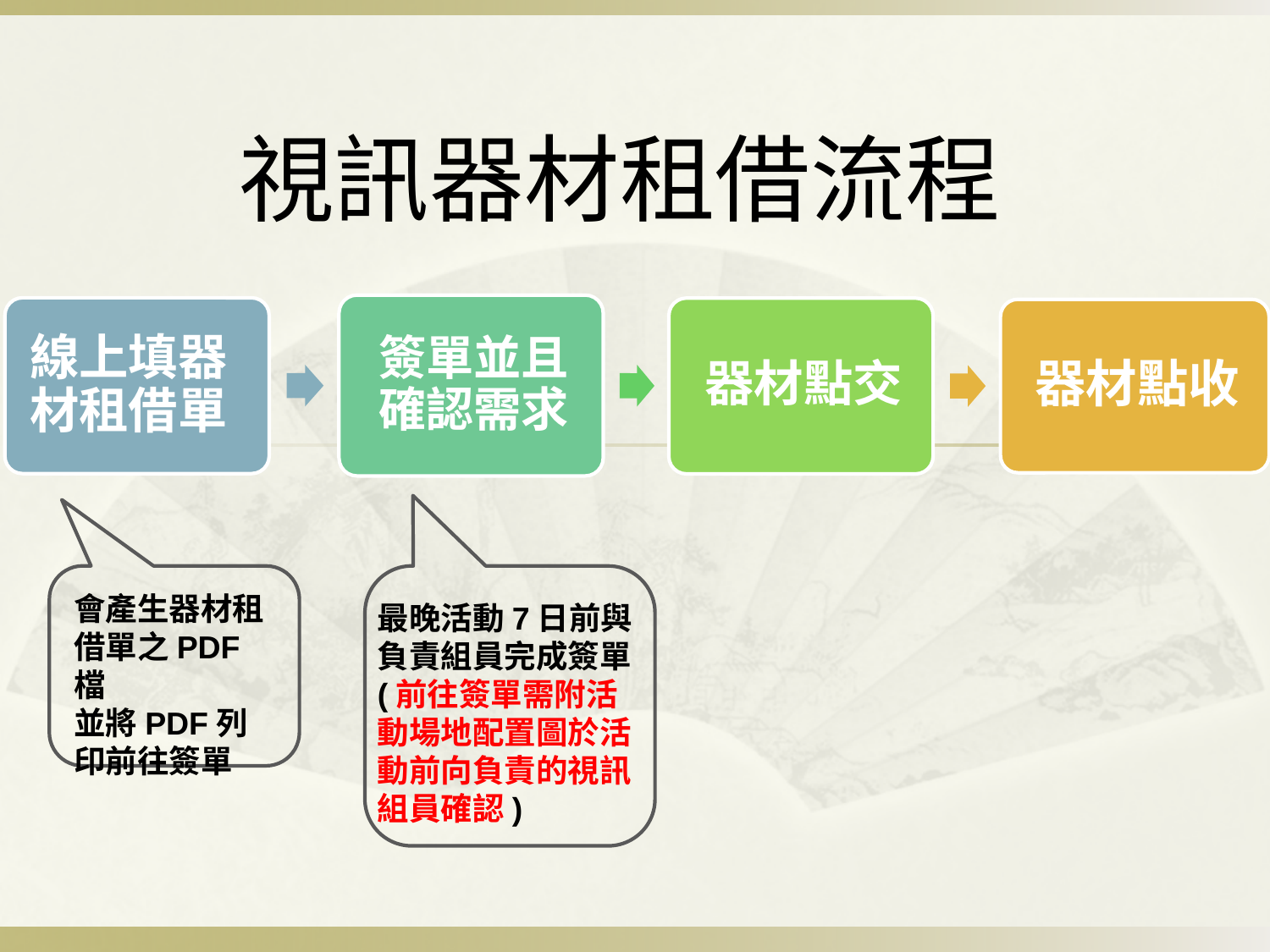

視訊器材租借流程
線上填器材租借單

簽單並且確認需求

器材點交

器材點收

會產生器材租借單之PDF檔
並將PDF列印前往簽單

最晚活動7日前與負責組員完成簽單
(前往簽單需附活動場地配置圖於活動前向負責的視訊組員確認)